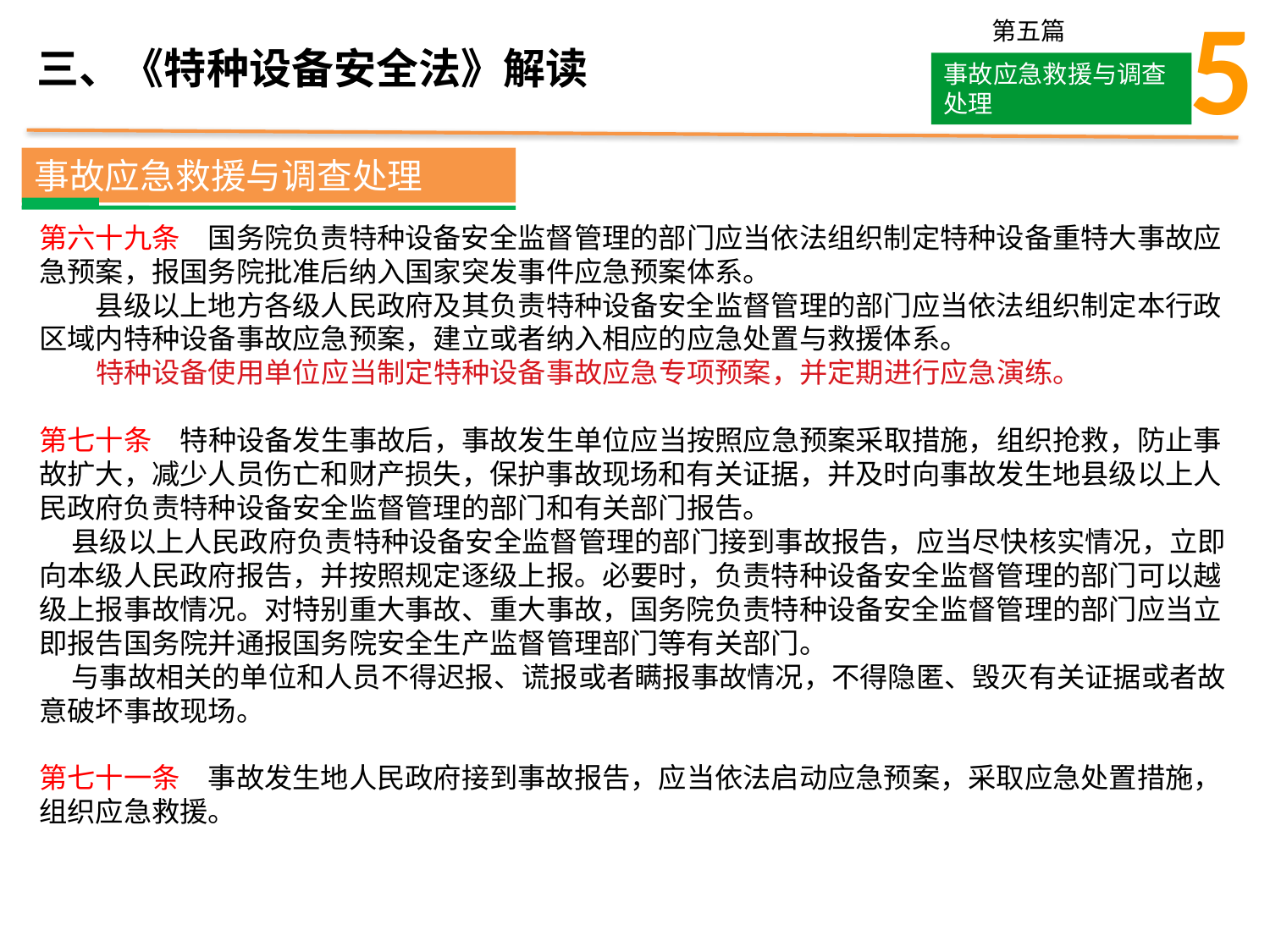

5
第五篇
事故应急救援与调查处理
三、《特种设备安全法》解读
事故应急救援与调查处理

第六十九条　国务院负责特种设备安全监督管理的部门应当依法组织制定特种设备重特大事故应急预案，报国务院批准后纳入国家突发事件应急预案体系。
　　县级以上地方各级人民政府及其负责特种设备安全监督管理的部门应当依法组织制定本行政区域内特种设备事故应急预案，建立或者纳入相应的应急处置与救援体系。
　　特种设备使用单位应当制定特种设备事故应急专项预案，并定期进行应急演练。

第七十条　特种设备发生事故后，事故发生单位应当按照应急预案采取措施，组织抢救，防止事故扩大，减少人员伤亡和财产损失，保护事故现场和有关证据，并及时向事故发生地县级以上人民政府负责特种设备安全监督管理的部门和有关部门报告。
    县级以上人民政府负责特种设备安全监督管理的部门接到事故报告，应当尽快核实情况，立即向本级人民政府报告，并按照规定逐级上报。必要时，负责特种设备安全监督管理的部门可以越级上报事故情况。对特别重大事故、重大事故，国务院负责特种设备安全监督管理的部门应当立即报告国务院并通报国务院安全生产监督管理部门等有关部门。
    与事故相关的单位和人员不得迟报、谎报或者瞒报事故情况，不得隐匿、毁灭有关证据或者故意破坏事故现场。

第七十一条　事故发生地人民政府接到事故报告，应当依法启动应急预案，采取应急处置措施，组织应急救援。